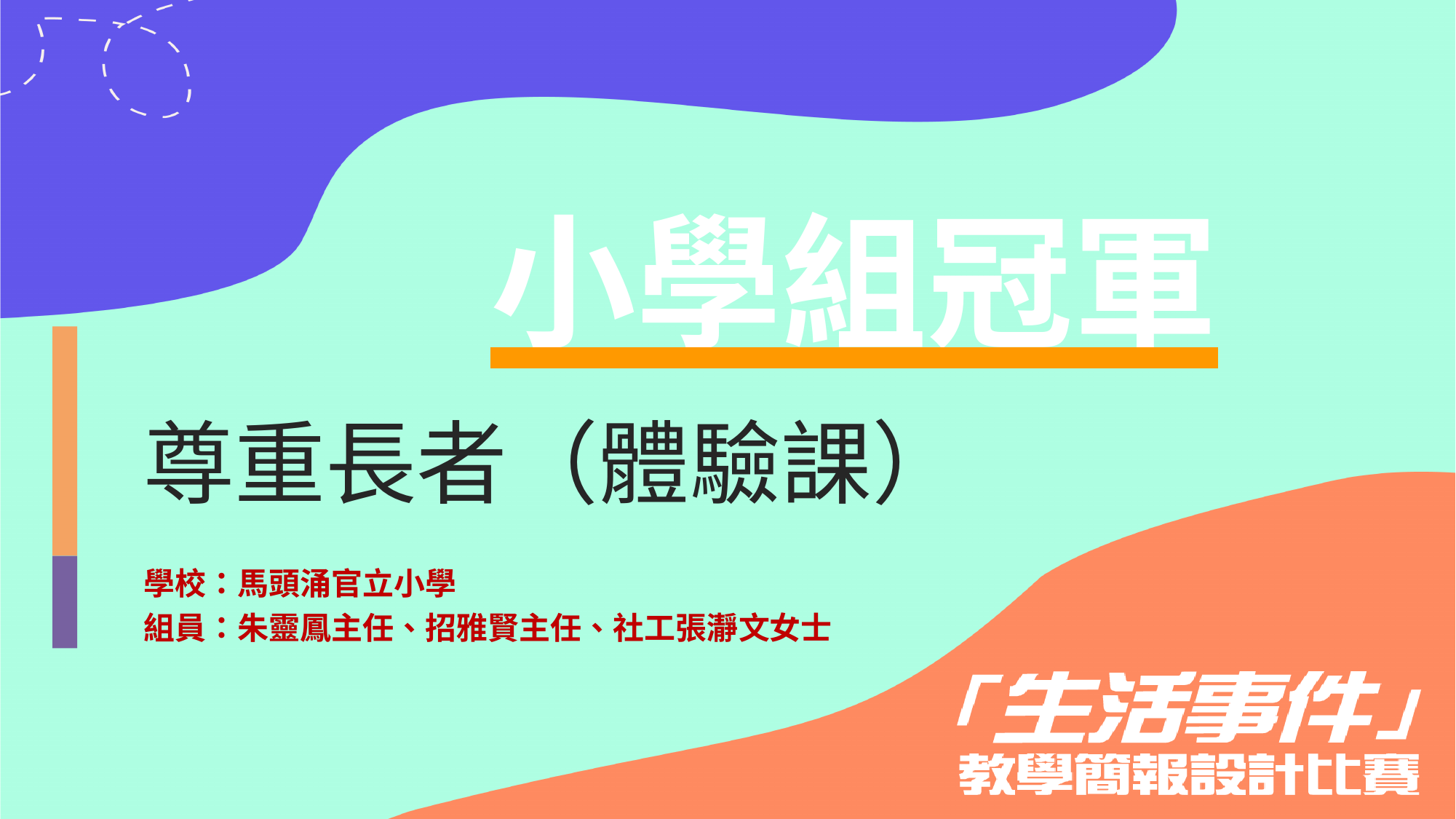

小學組冠軍
# 尊重長者（體驗課）
學校：馬頭涌官立小學
組員：朱靈鳳主任、招雅賢主任、社工張瀞文女士